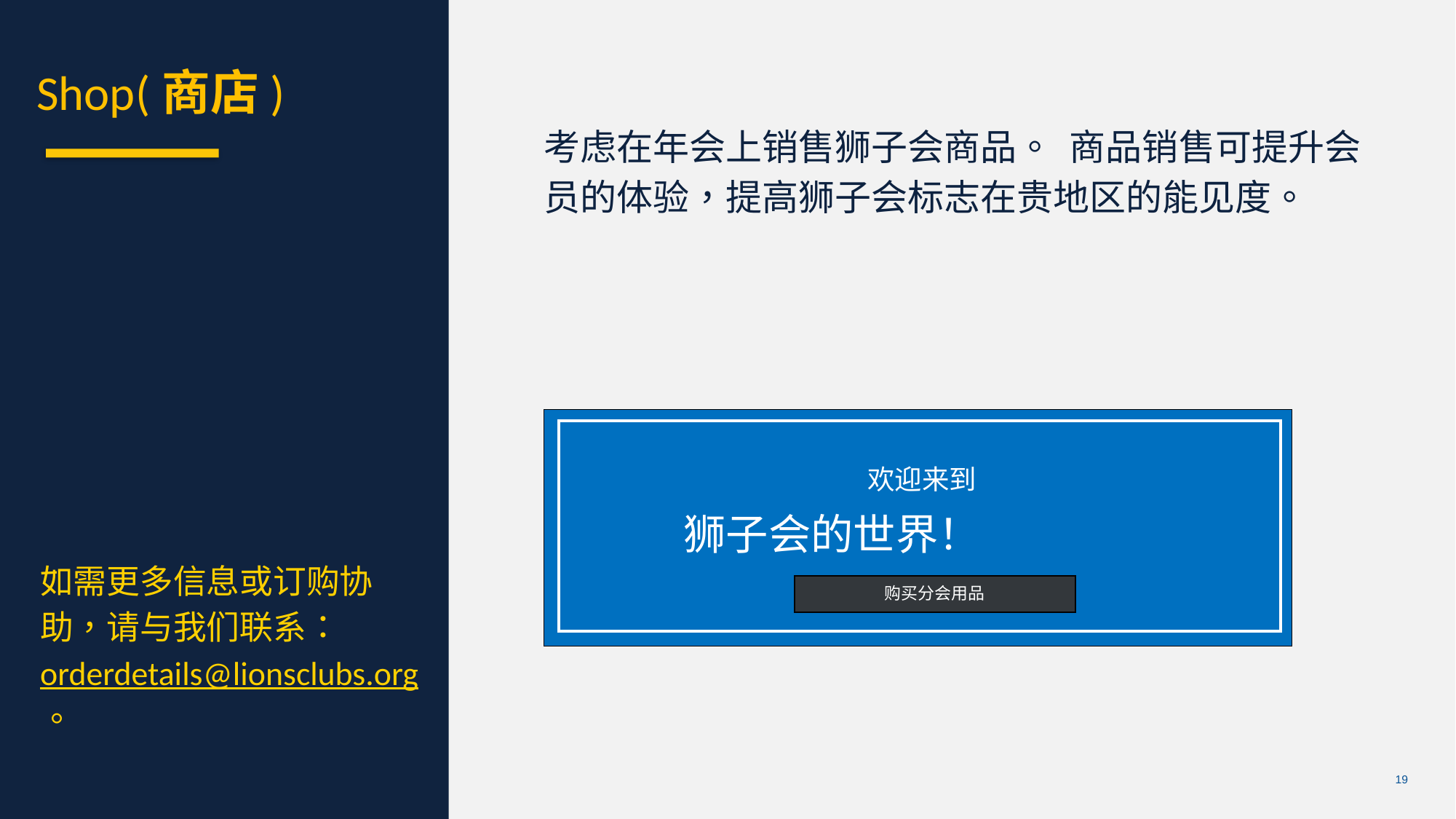

Shop(商店)

考虑在年会上销售狮子会商品。  商品销售可提升会员的体验，提高狮子会标志在贵地区的能见度。

Chris Bunch – LION Managing Editor
Sanjeev Ahuja – Chief of Marketing & Membership
Dan Hervey – Brand & Creative Director
Stephanie Morales – Meetings Manager

   欢迎来到
           狮子会的世界！

如需更多信息或订购协助，请与我们联系： orderdetails@lionsclubs.org。

购买分会用品